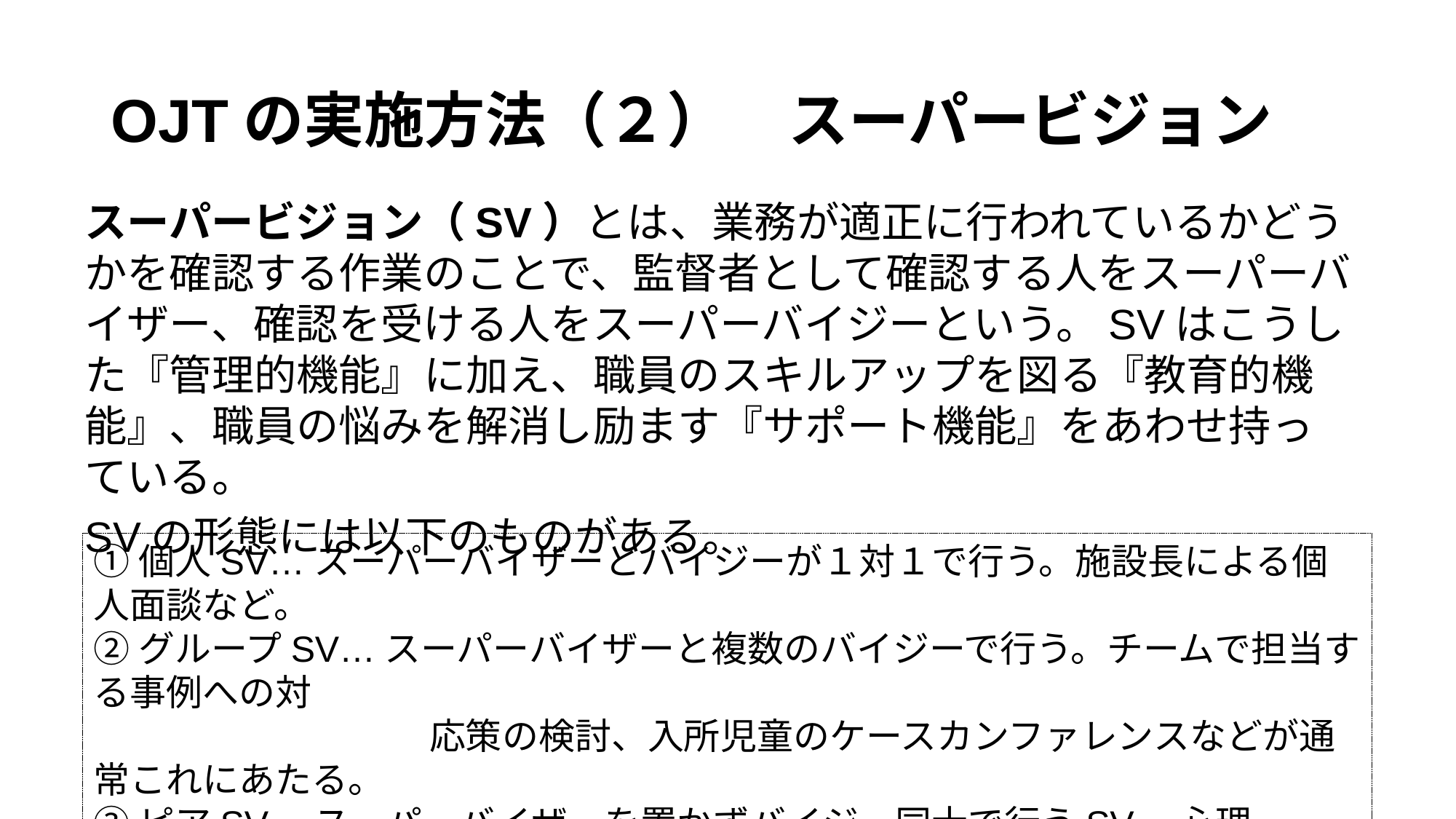

# OJTの実施方法（２）　スーパービジョン
スーパービジョン（SV）とは、業務が適正に行われているかどうかを確認する作業のことで、監督者として確認する人をスーパーバイザー、確認を受ける人をスーパーバイジーという。SVはこうした『管理的機能』に加え、職員のスキルアップを図る『教育的機能』、職員の悩みを解消し励ます『サポート機能』をあわせ持っている。
SVの形態には以下のものがある。
①個人SV…スーパーバイザーとバイジーが１対１で行う。施設長による個人面談など。
②グループSV…スーパーバイザーと複数のバイジーで行う。チームで担当する事例への対
　　　　　　　　　 応策の検討、入所児童のケースカンファレンスなどが通常これにあたる。
③ピアSV…スーパーバイザーを置かずバイジー同士で行うSV。心理士、FSWｒなど専門
　　　　　　　職による横断的な事例検討会、意見交換会などがこれにあたる。